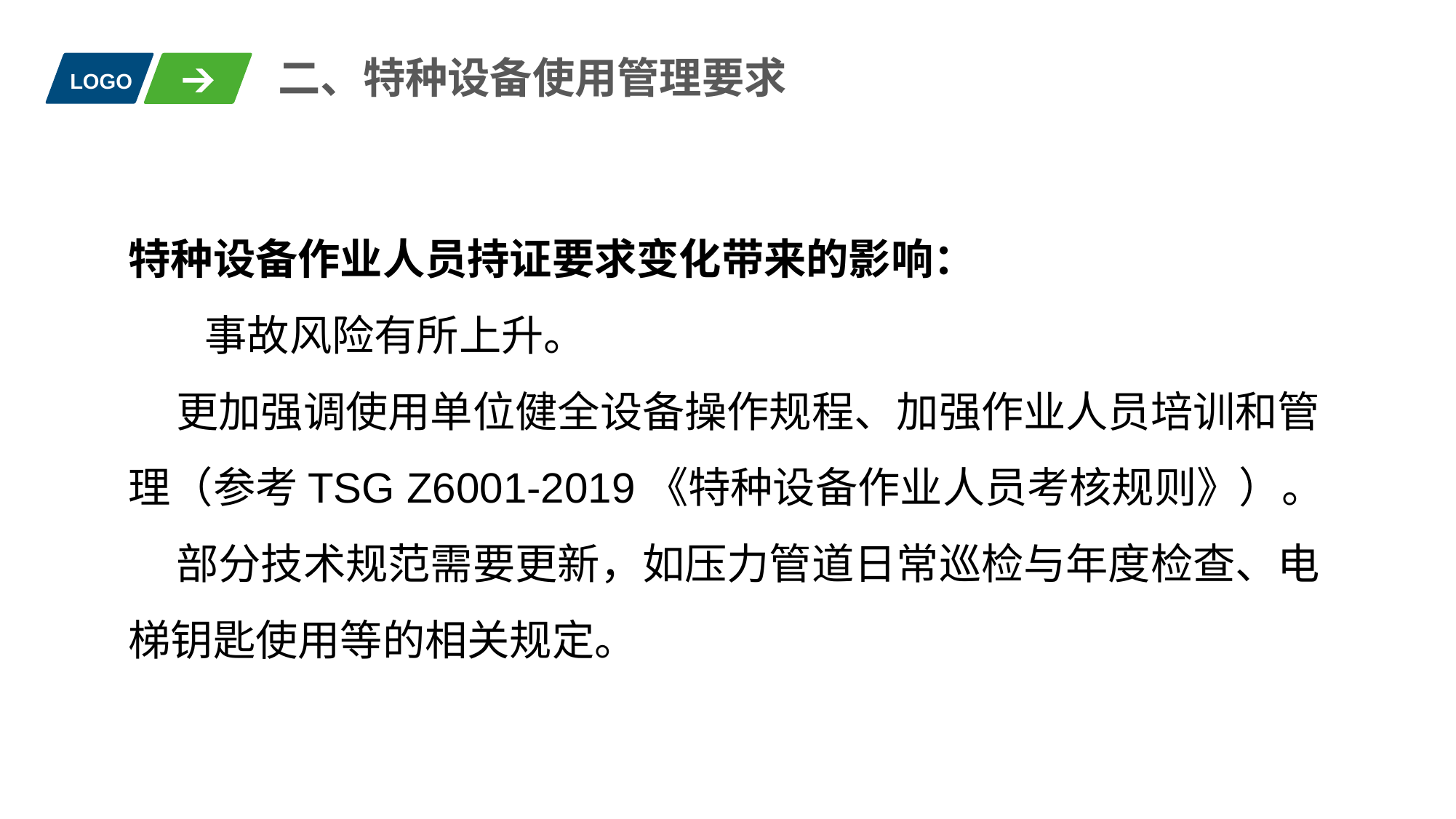

二、特种设备使用管理要求

LOGO

特种设备作业人员持证要求变化带来的影响：
       事故风险有所上升。
    更加强调使用单位健全设备操作规程、加强作业人员培训和管理（参考TSG Z6001-2019《特种设备作业人员考核规则》）。
    部分技术规范需要更新，如压力管道日常巡检与年度检查、电梯钥匙使用等的相关规定。